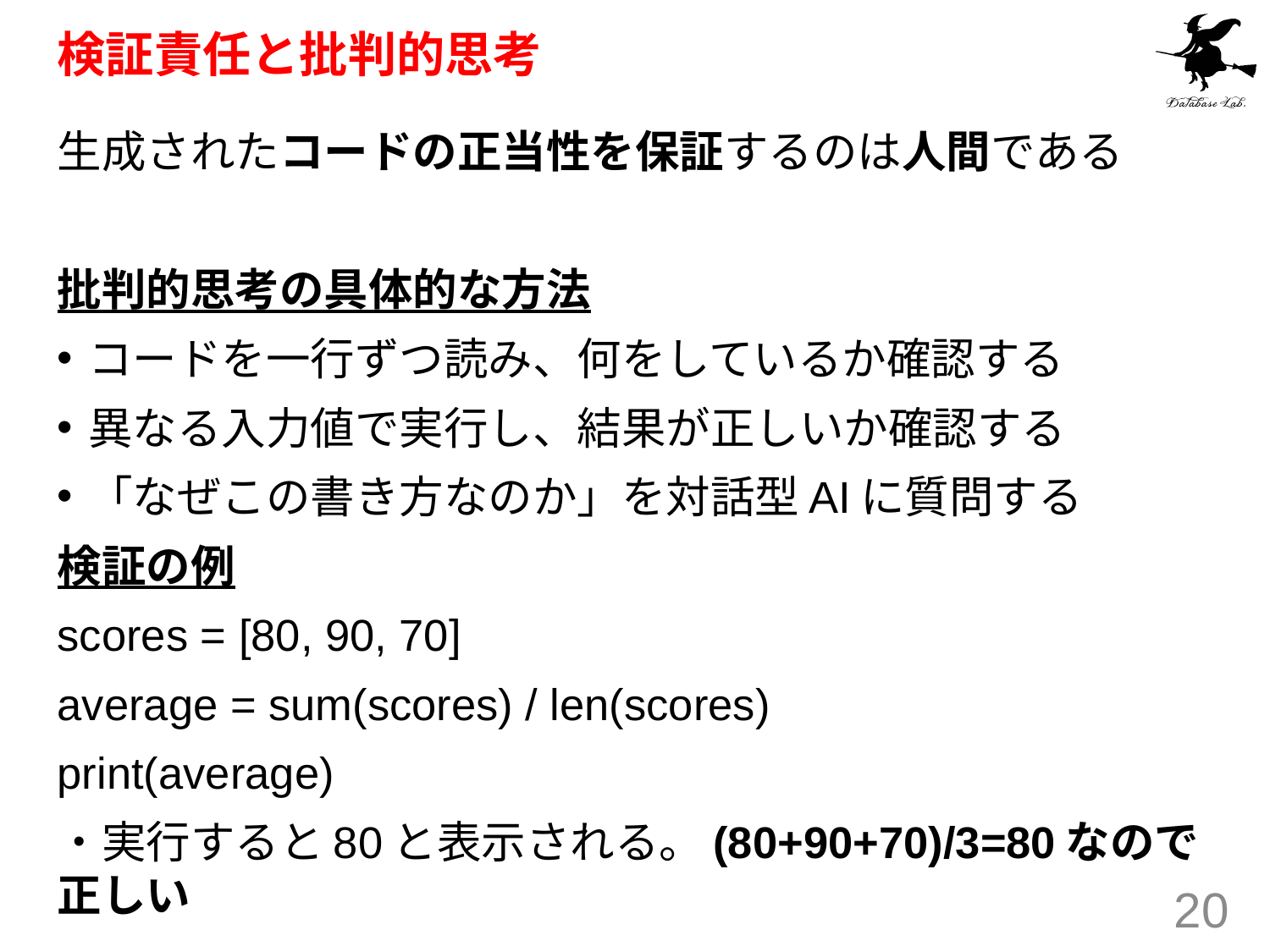

# 検証責任と批判的思考
生成されたコードの正当性を保証するのは人間である

批判的思考の具体的な方法
コードを一行ずつ読み、何をしているか確認する
異なる入力値で実行し、結果が正しいか確認する
「なぜこの書き方なのか」を対話型AIに質問する
検証の例
scores = [80, 90, 70]
average = sum(scores) / len(scores)
print(average)
・実行すると80と表示される。(80+90+70)/3=80なので正しい
20